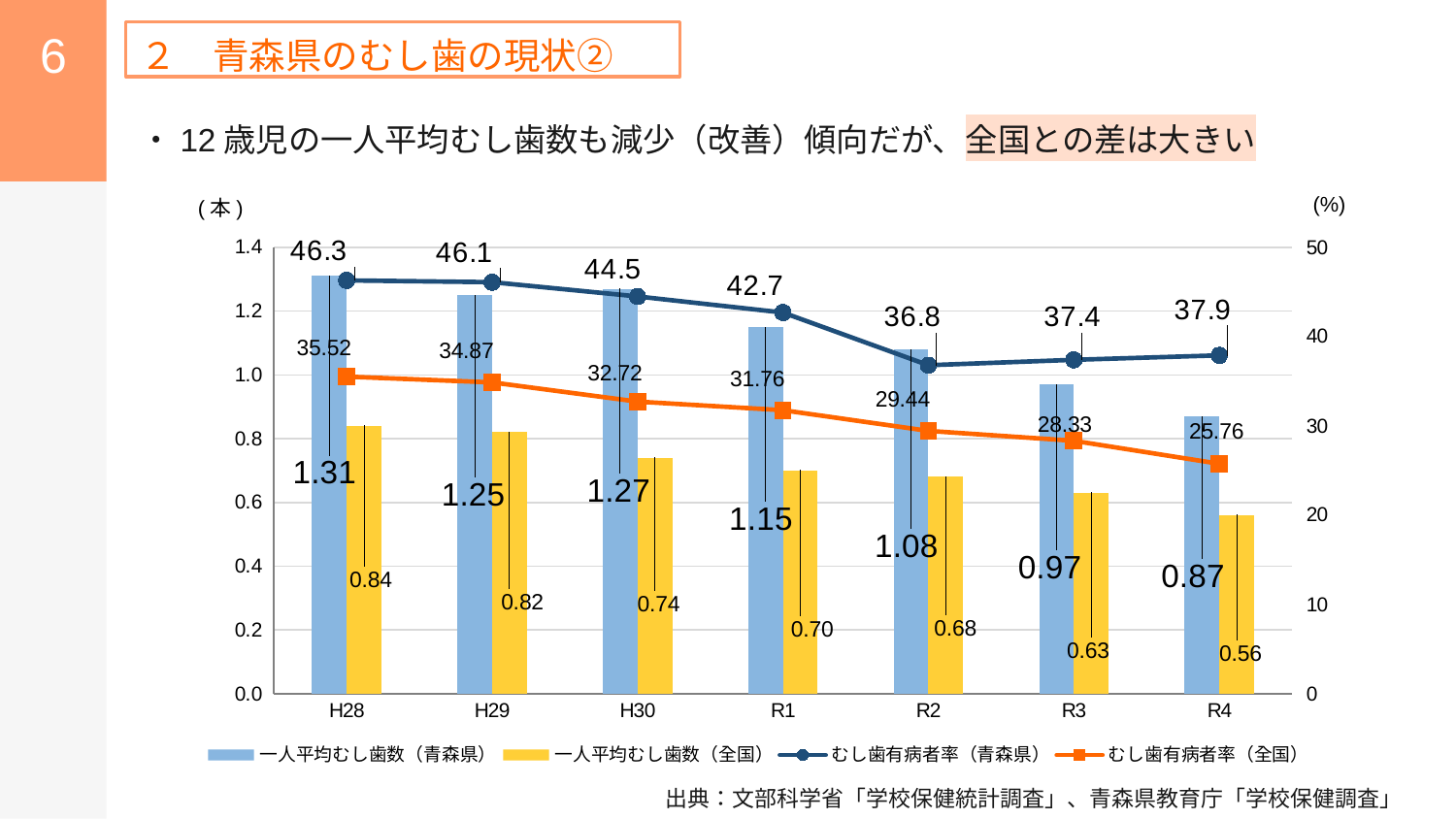

6
２　青森県のむし歯の現状②
・12歳児の一人平均むし歯数も減少（改善）傾向だが、全国との差は大きい
(%)
(本)

### Chart

| Category | 一人平均むし歯数（青森県） | 一人平均むし歯数（全国） | むし歯有病者率（青森県） | むし歯有病者率（全国） |
|---|---|---|---|---|
| H28 | 1.31 | 0.84 | 46.3 | 35.52 |
| H29 | 1.25 | 0.82 | 46.1 | 34.87 |
| H30 | 1.27 | 0.74 | 44.5 | 32.72 |
| R1 | 1.15 | 0.7 | 42.7 | 31.76 |
| R2 | 1.08 | 0.68 | 36.8 | 29.44 |
| R3 | 0.97 | 0.63 | 37.4 | 28.33 |
| R4 | 0.87 | 0.56 | 37.9 | 25.76 |
出典：文部科学省「学校保健統計調査」、青森県教育庁「学校保健調査」